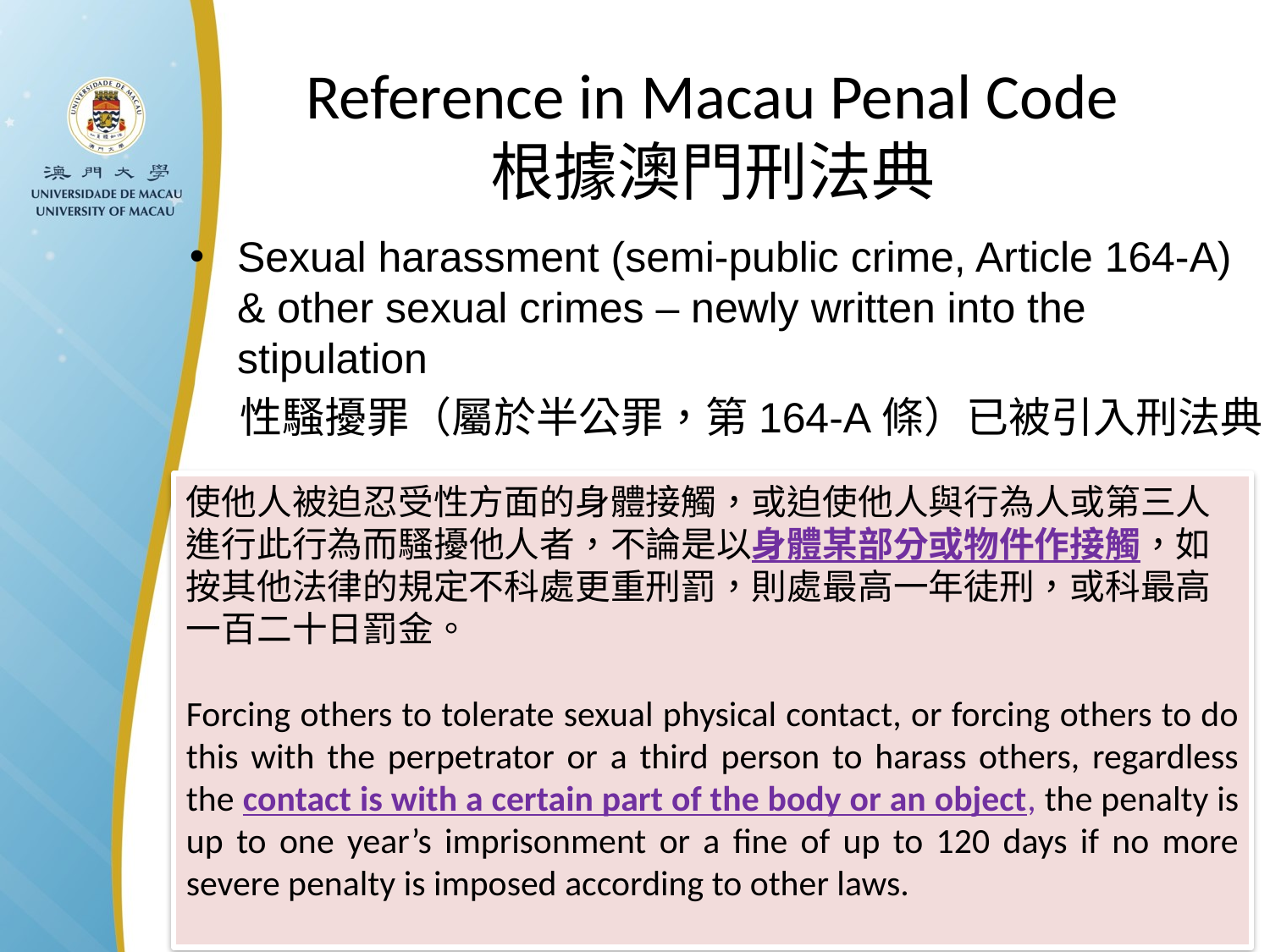

Reference in Macau Penal Code
根據澳門刑法典
Sexual harassment (semi-public crime, Article 164-A) & other sexual crimes – newly written into the stipulation
性騷擾罪（屬於半公罪，第164-A條）已被引入刑法典。

使他人被迫忍受性方面的身體接觸，或迫使他人與行為人或第三人進行此行為而騷擾他人者，不論是以身體某部分或物件作接觸，如按其他法律的規定不科處更重刑罰，則處最高一年徒刑，或科最高一百二十日罰金。

Forcing others to tolerate sexual physical contact, or forcing others to do this with the perpetrator or a third person to harass others, regardless the contact is with a certain part of the body or an object, the penalty is up to one year’s imprisonment or a fine of up to 120 days if no more severe penalty is imposed according to other laws.

27